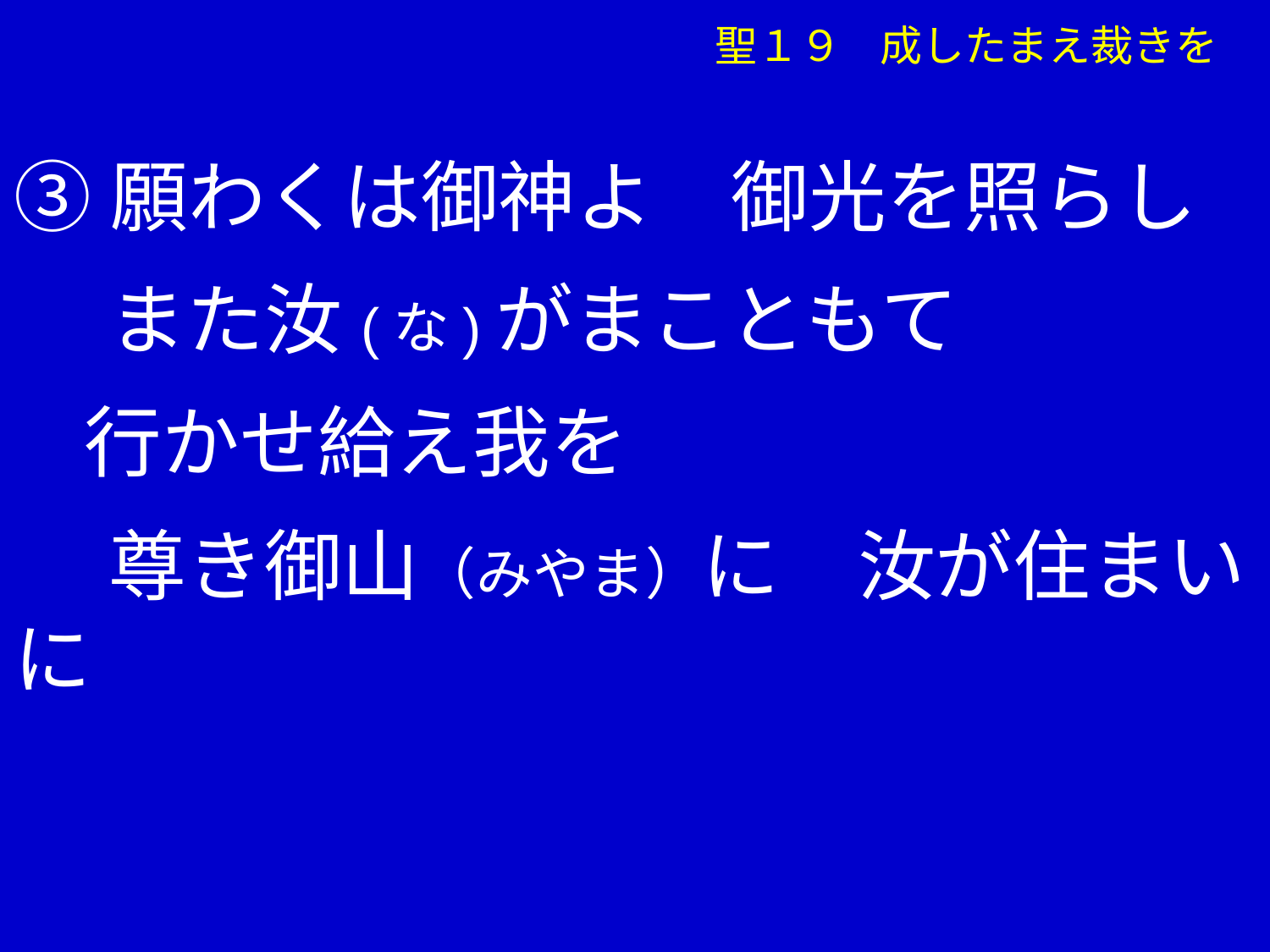

聖１９    成したまえ裁きを
③願わくは御神よ　御光を照らし
　 また汝(な)がまこともて
   行かせ給え我を
　 尊き御山（みやま）に　汝が住まいに